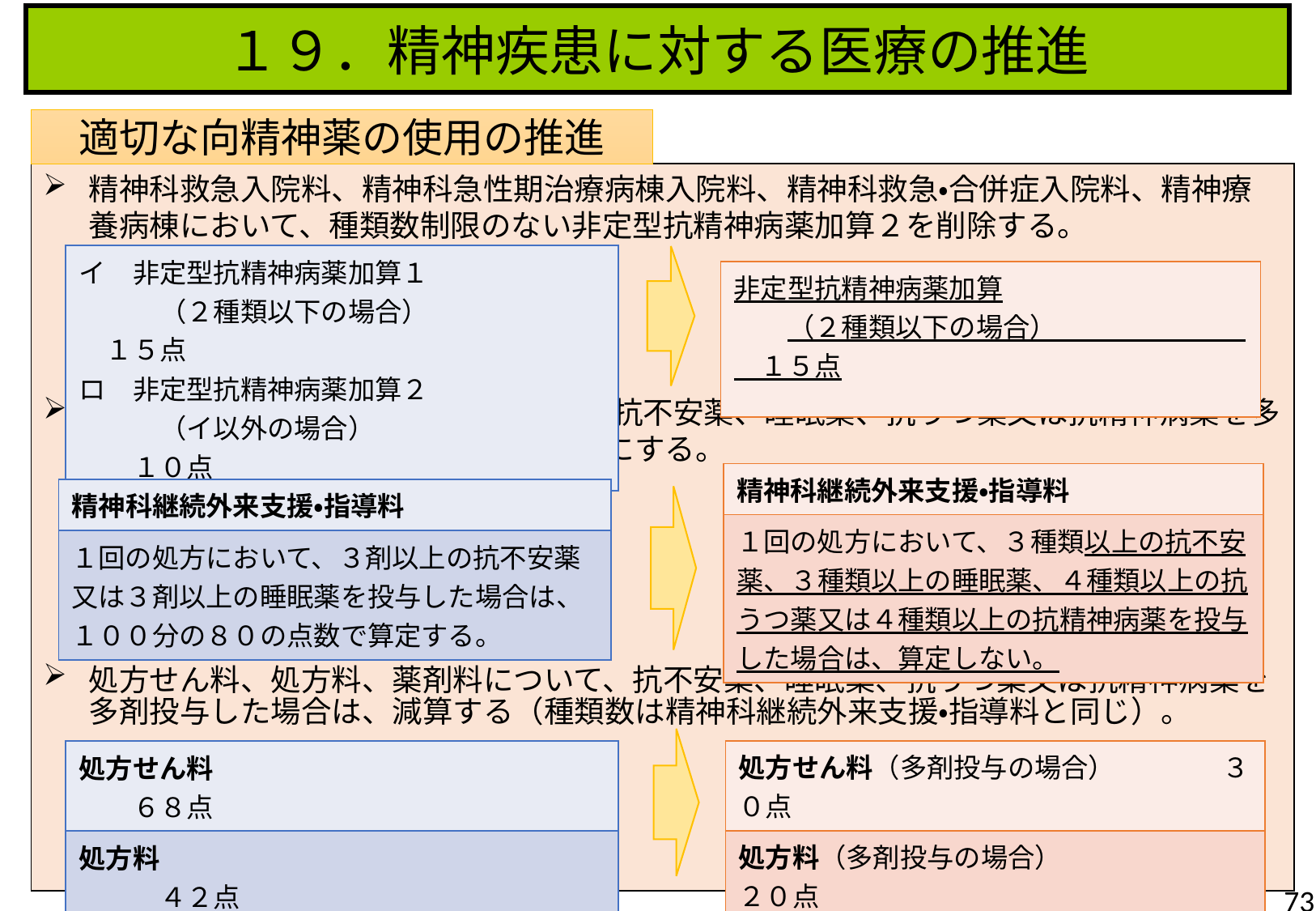

１９．精神疾患に対する医療の推進
適切な向精神薬の使用の推進
精神科救急入院料、精神科急性期治療病棟入院料、精神科救急・合併症入院料、精神療養病棟において、種類数制限のない非定型抗精神病薬加算２を削除する。

精神科継続外来支援・指導料について、抗不安薬、睡眠薬、抗うつ薬又は抗精神病薬を多剤投与した場合は、算定できないようにする。

処方せん料、処方料、薬剤料について、抗不安薬、睡眠薬、抗うつ薬又は抗精神病薬を多剤投与した場合は、減算する（種類数は精神科継続外来支援・指導料と同じ）。
| イ　非定型抗精神病薬加算１ 　　　（２種類以下の場合）　　　　　　　１５点 ロ　非定型抗精神病薬加算２ 　　　（イ以外の場合）　　　　　　　　　　１０点 |
| --- |

| 非定型抗精神病薬加算 　　（２種類以下の場合）　　　　　　　　１５点 |
| --- |
| 精神科継続外来支援・指導料 |
| --- |
| １回の処方において、３種類以上の抗不安薬、３種類以上の睡眠薬、４種類以上の抗うつ薬又は４種類以上の抗精神病薬を投与した場合は、算定しない。 |
| 精神科継続外来支援・指導料 |
| --- |
| １回の処方において、３剤以上の抗不安薬又は３剤以上の睡眠薬を投与した場合は、１００分の８０の点数で算定する。 |

| 処方せん料（多剤投与の場合）　　　　３０点 |
| --- |
| 処方料（多剤投与の場合）　　　　　 　２０点 |
| 薬剤料（多剤投与の場合） 　　１００分の８０ |
| 処方せん料　　　　　　　　　　　　　　　　６８点 |
| --- |
| 処方料　　　　　　　　　　　　　　　　　　　４２点 |
| 薬剤料 |
73